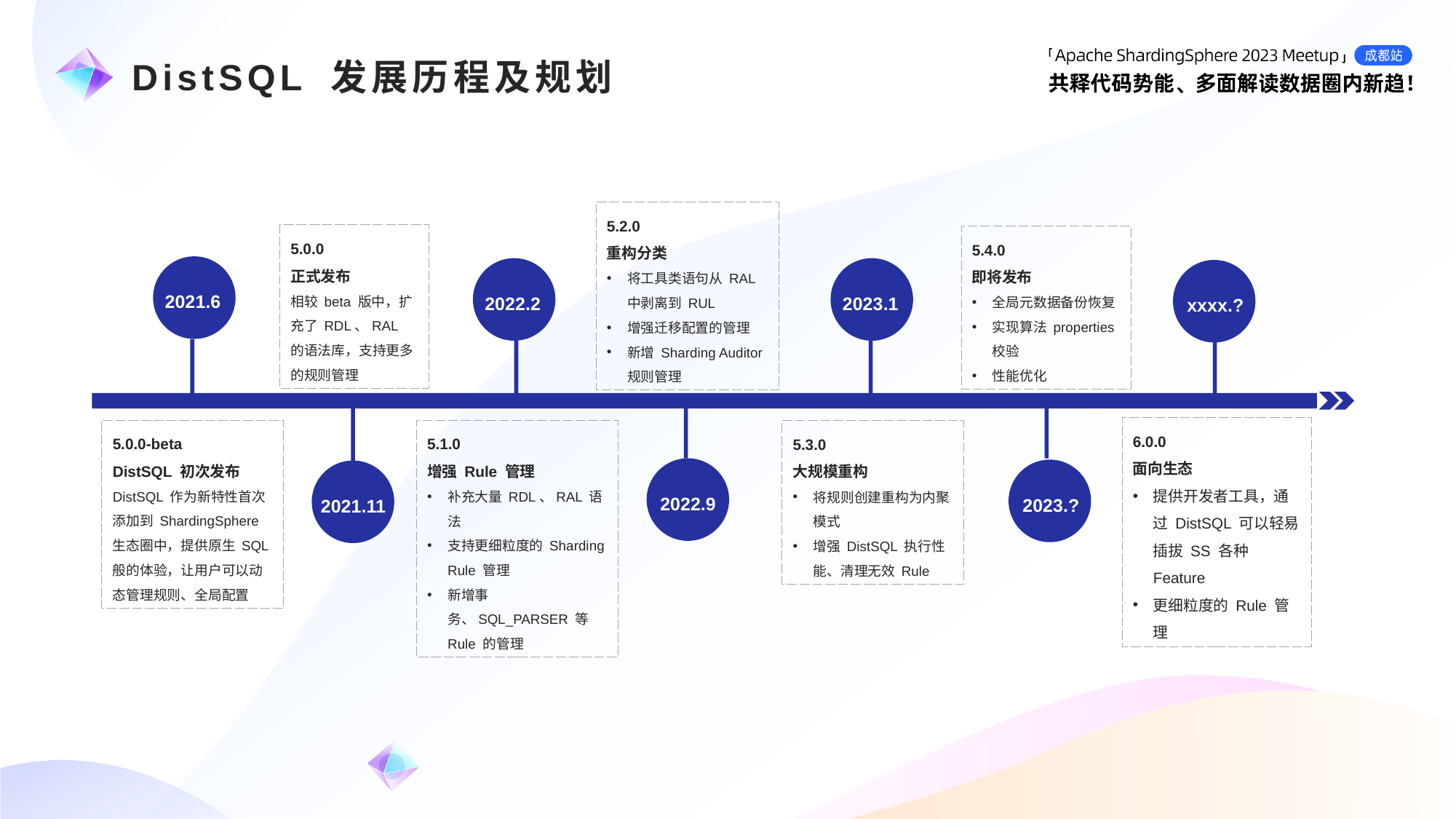

e7d195523061f1c0c2b73831c94a3edc981f60e396d3e182073EE1468018468A7F192AE5E5CD515B6C3125F8AF6E4EE646174E8CF0B46FD19828DCE8CDA3B3A044A74F0E769C5FA8CB87AB6FC303C8BA3785FAC64AF5424764E128FECAE4CC727650C04623638EBB0E38E204334561D5C6A1F0CAD760F6FBB7D9E209A4CCD06739B0CBDF42479AA5F56606813F7B2771
DistSQL 发展历程及规划
5.2.0
重构分类
将工具类语句从 RAL 中剥离到 RUL
增强迁移配置的管理
新增 Sharding Auditor 规则管理
5.0.0
正式发布
相较 beta 版中，扩充了 RDL、RAL 的语法库，支持更多的规则管理
5.4.0
即将发布
全局元数据备份恢复
实现算法 properties 校验
性能优化

2021.6
2022.2
2023.1
xxxx.?

6.0.0
面向生态
提供开发者工具，通过 DistSQL 可以轻易插拔 SS 各种 Feature
更细粒度的 Rule 管理
5.0.0-beta
DistSQL 初次发布
DistSQL 作为新特性首次添加到 ShardingSphere 生态圈中，提供原生 SQL 般的体验，让用户可以动态管理规则、全局配置
5.1.0
增强 Rule 管理
补充大量 RDL、RAL 语法
支持更细粒度的 Sharding Rule 管理
新增事务、SQL_PARSER 等 Rule 的管理
5.3.0
大规模重构
将规则创建重构为内聚模式
增强 DistSQL 执行性能、清理无效 Rule

2022.9
2023.?
2021.11